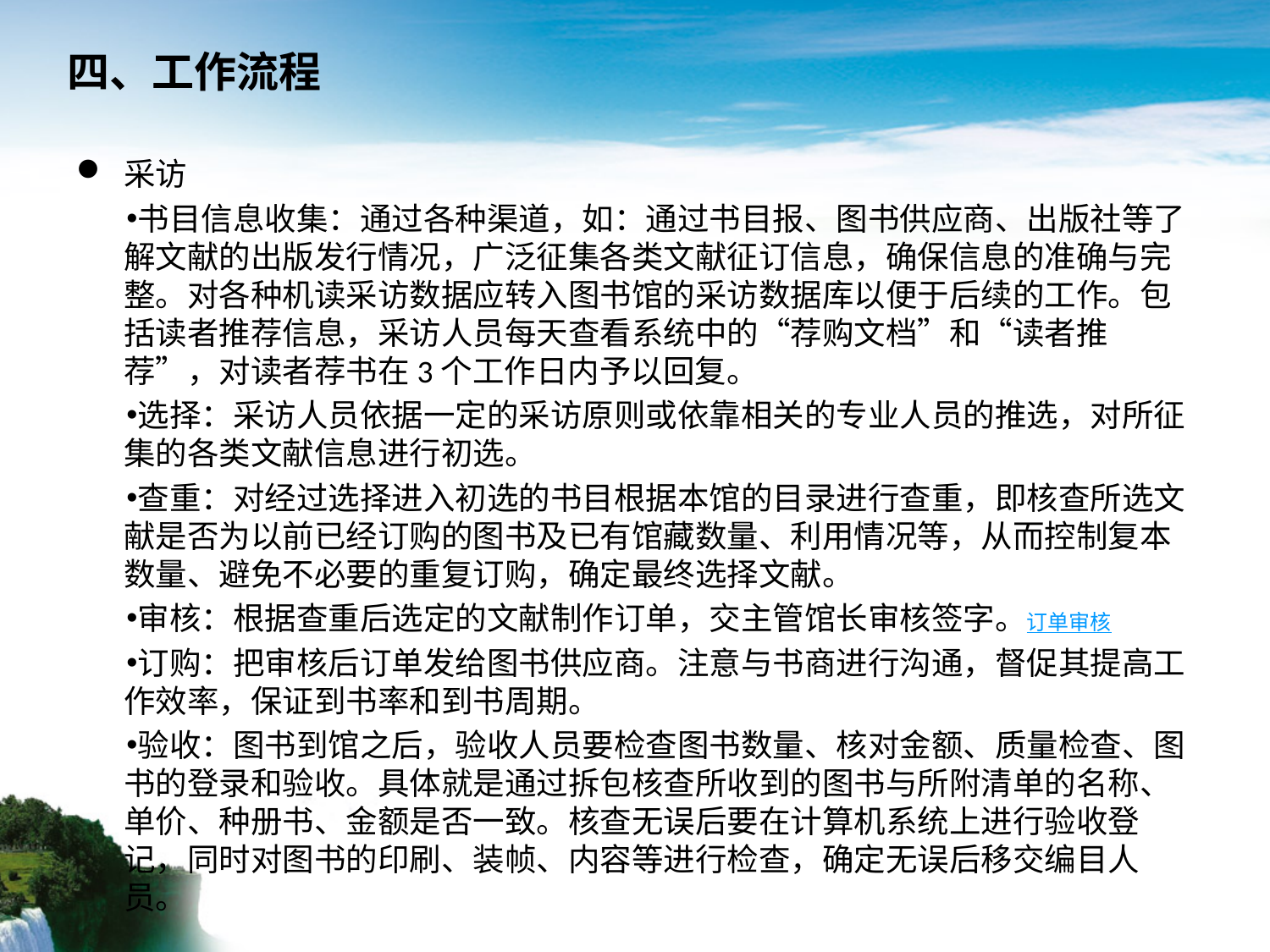

# 四、工作流程
采访
书目信息收集：通过各种渠道，如：通过书目报、图书供应商、出版社等了解文献的出版发行情况，广泛征集各类文献征订信息，确保信息的准确与完整。对各种机读采访数据应转入图书馆的采访数据库以便于后续的工作。包括读者推荐信息，采访人员每天查看系统中的“荐购文档”和“读者推荐”，对读者荐书在3个工作日内予以回复。
选择：采访人员依据一定的采访原则或依靠相关的专业人员的推选，对所征集的各类文献信息进行初选。
查重：对经过选择进入初选的书目根据本馆的目录进行查重，即核查所选文献是否为以前已经订购的图书及已有馆藏数量、利用情况等，从而控制复本数量、避免不必要的重复订购，确定最终选择文献。
审核：根据查重后选定的文献制作订单，交主管馆长审核签字。订单审核
订购：把审核后订单发给图书供应商。注意与书商进行沟通，督促其提高工作效率，保证到书率和到书周期。
验收：图书到馆之后，验收人员要检查图书数量、核对金额、质量检查、图书的登录和验收。具体就是通过拆包核查所收到的图书与所附清单的名称、单价、种册书、金额是否一致。核查无误后要在计算机系统上进行验收登记，同时对图书的印刷、装帧、内容等进行检查，确定无误后移交编目人员。